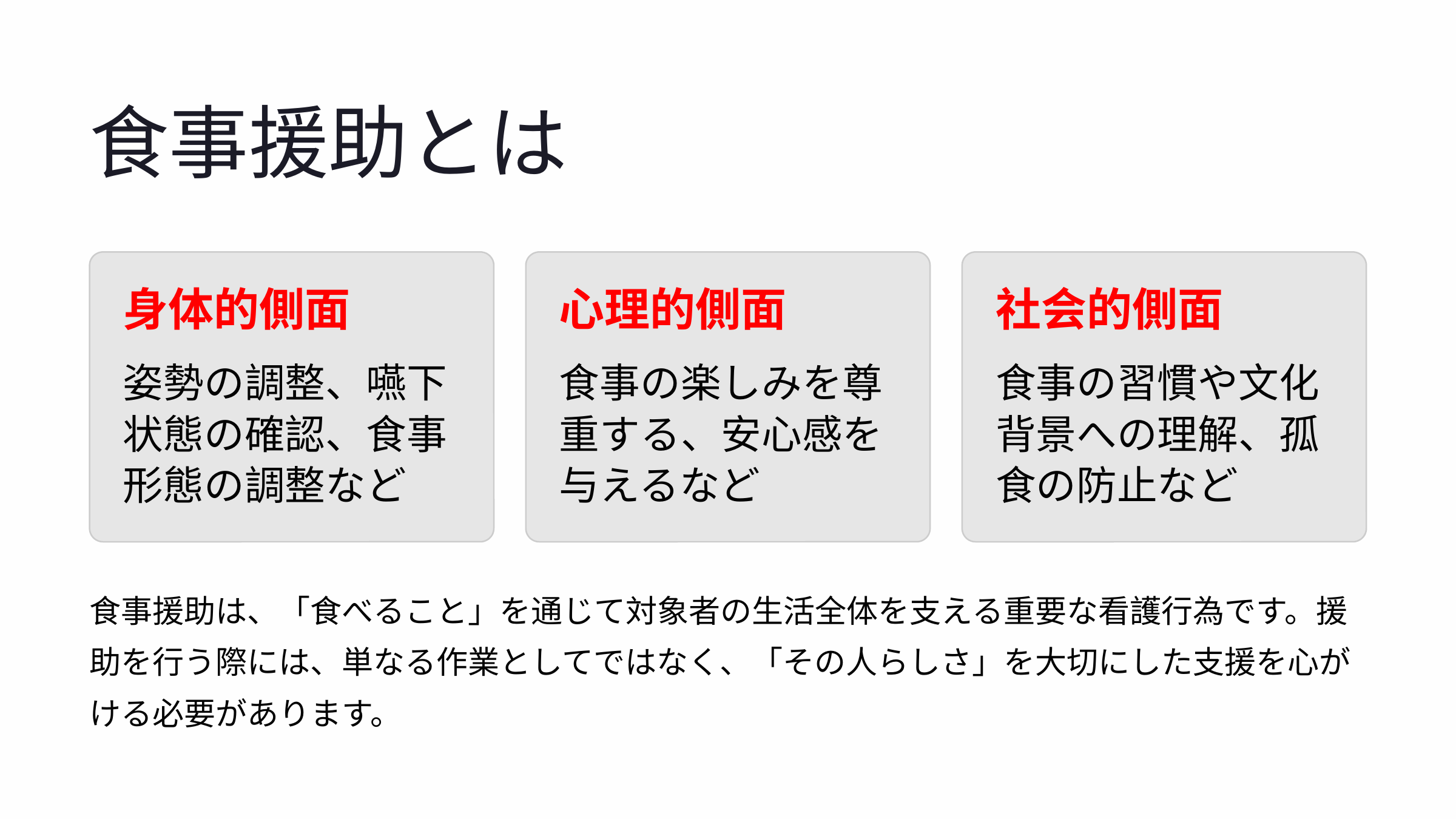

食事援助とは

身体的側面
心理的側面
社会的側面
姿勢の調整、嚥下状態の確認、食事形態の調整など
食事の楽しみを尊重する、安心感を与えるなど
食事の習慣や文化背景への理解、孤食の防止など
食事援助は、「食べること」を通じて対象者の生活全体を支える重要な看護行為です。援助を行う際には、単なる作業としてではなく、「その人らしさ」を大切にした支援を心がける必要があります。